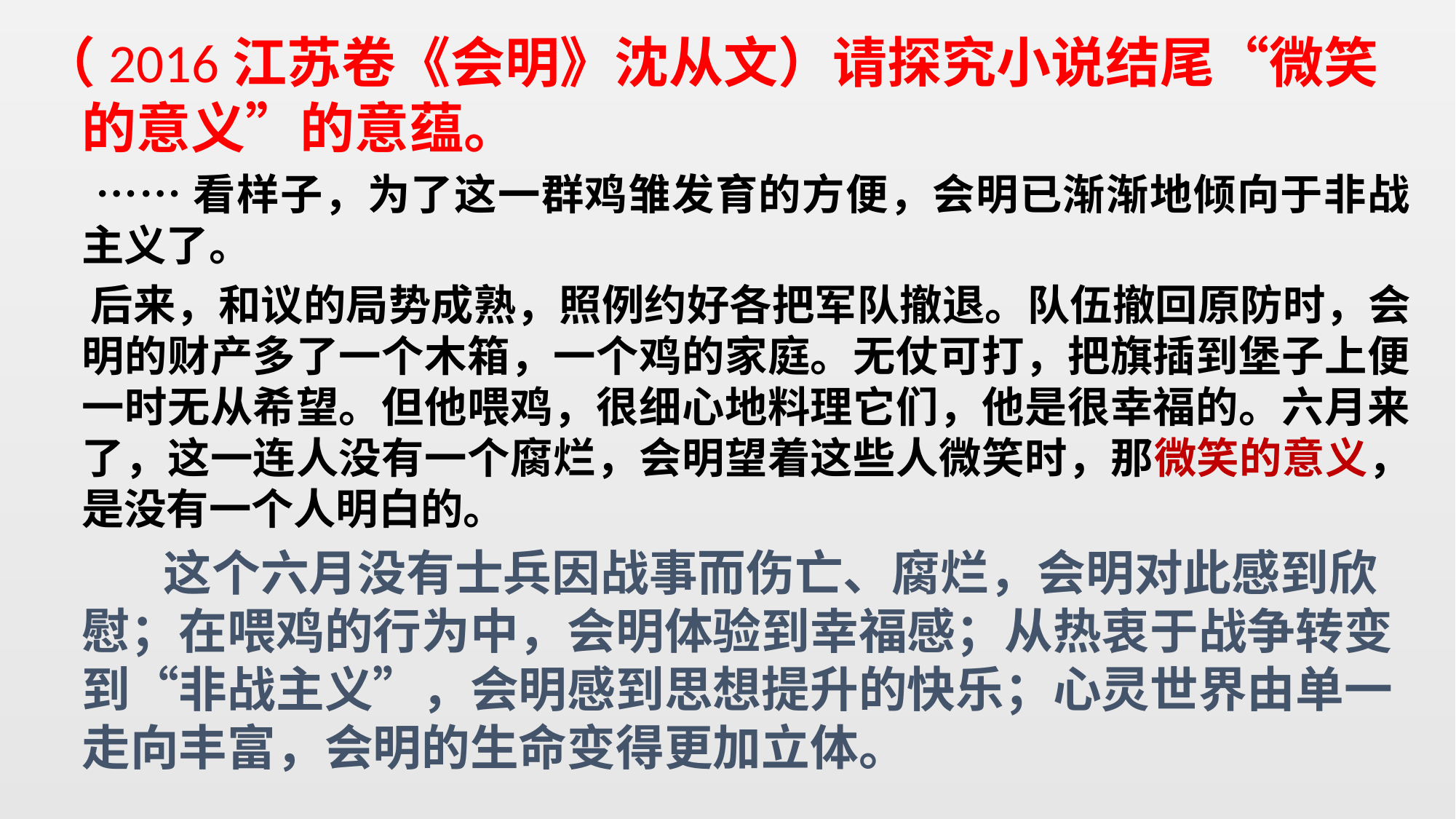

（2016江苏卷《会明》沈从文）请探究小说结尾“微笑的意义”的意蕴。
     ……看样子，为了这一群鸡雏发育的方便，会明已渐渐地倾向于非战主义了。
    后来，和议的局势成熟，照例约好各把军队撤退。队伍撤回原防时，会明的财产多了一个木箱，一个鸡的家庭。无仗可打，把旗插到堡子上便一时无从希望。但他喂鸡，很细心地料理它们，他是很幸福的。六月来了，这一连人没有一个腐烂，会明望着这些人微笑时，那微笑的意义，是没有一个人明白的。
          这个六月没有士兵因战事而伤亡、腐烂，会明对此感到欣慰；在喂鸡的行为中，会明体验到幸福感；从热衷于战争转变到“非战主义”，会明感到思想提升的快乐；心灵世界由单一走向丰富，会明的生命变得更加立体。